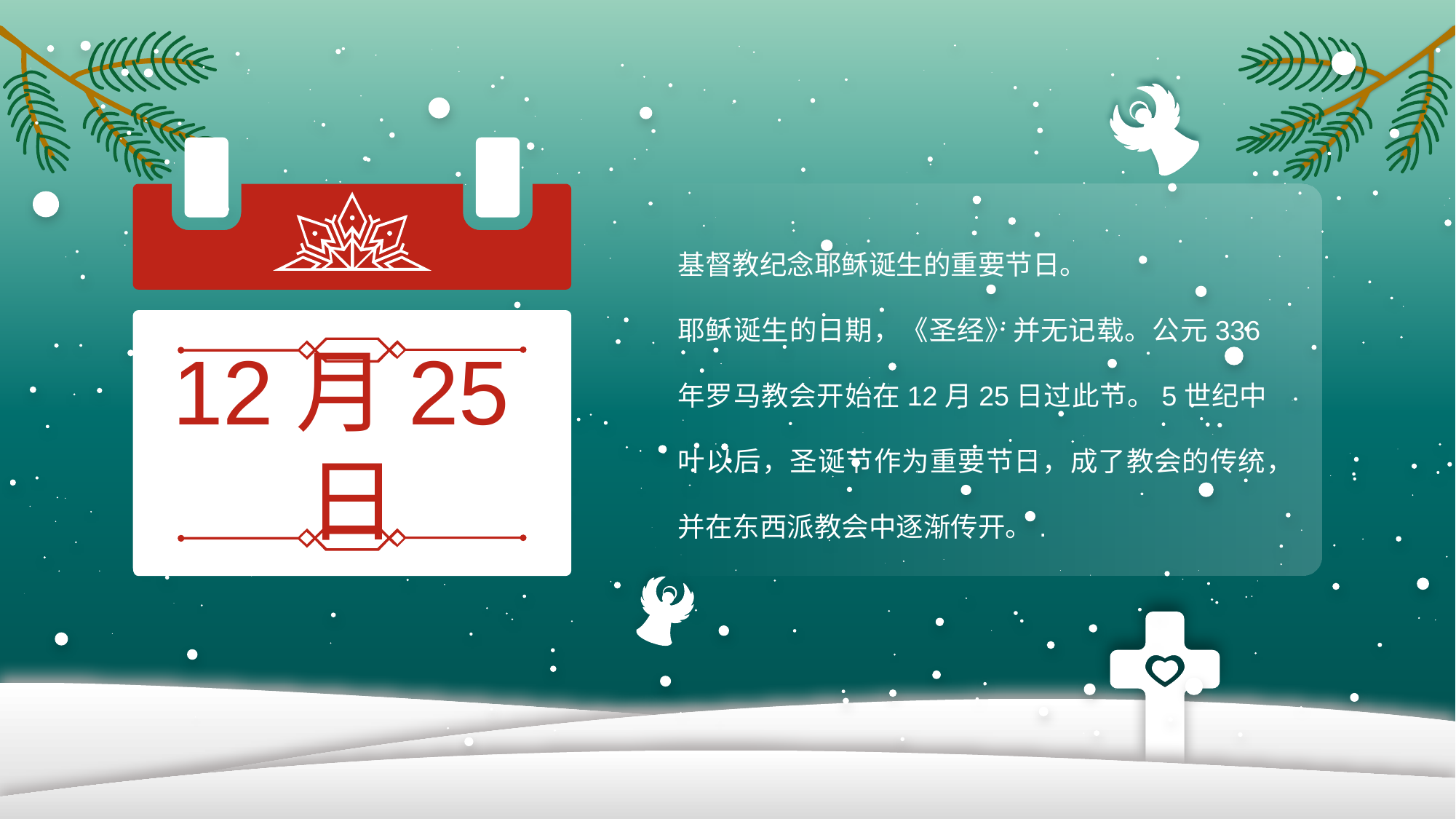

基督教纪念耶稣诞生的重要节日。
耶稣诞生的日期，《圣经》并无记载。公元336年罗马教会开始在12月25日过此节。5世纪中叶以后，圣诞节作为重要节日，成了教会的传统，并在东西派教会中逐渐传开。.

12月25日